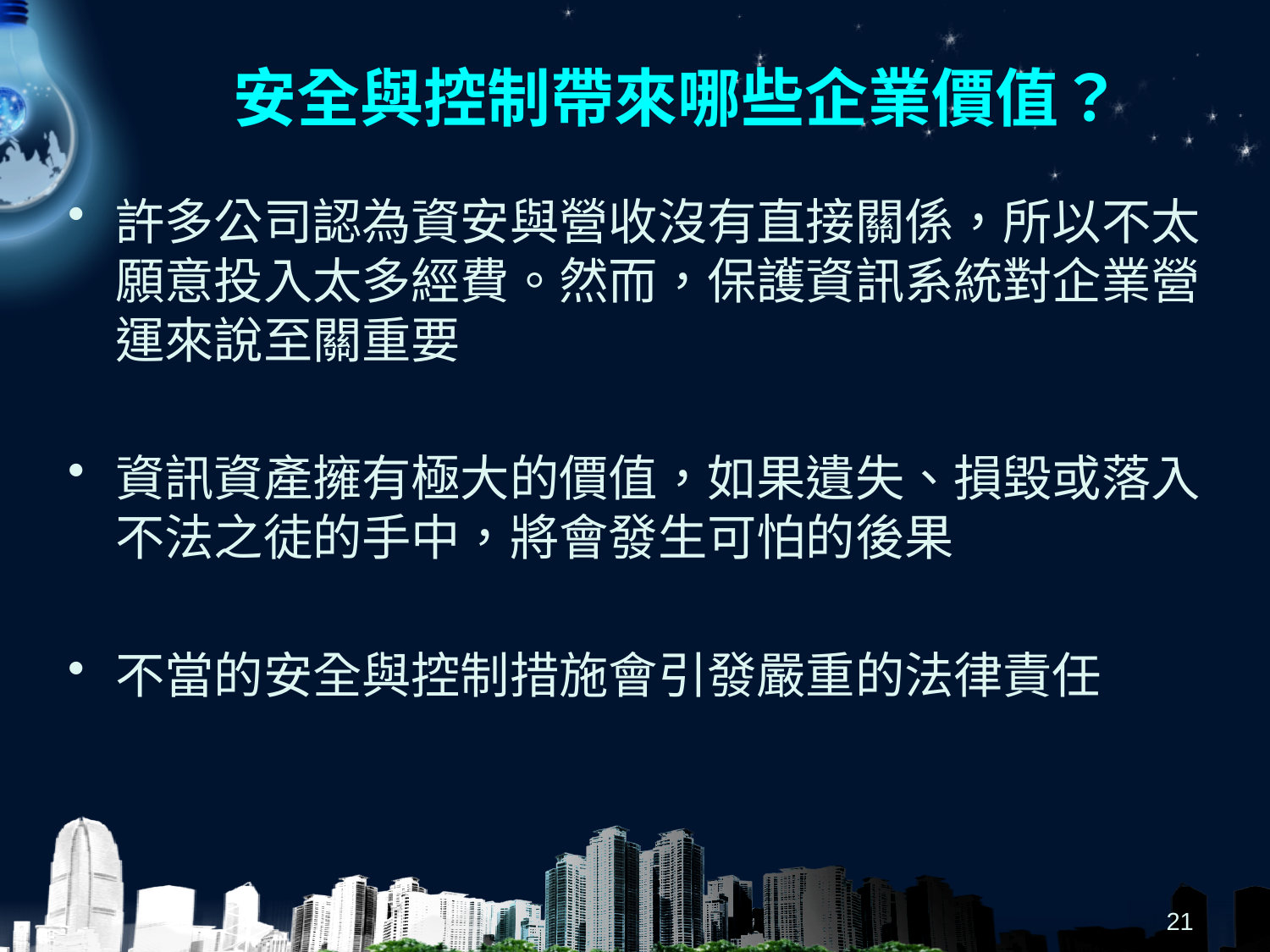

# 安全與控制帶來哪些企業價值？
許多公司認為資安與營收沒有直接關係，所以不太願意投入太多經費。然而，保護資訊系統對企業營運來說至關重要

資訊資產擁有極大的價值，如果遺失、損毀或落入不法之徒的手中，將會發生可怕的後果

不當的安全與控制措施會引發嚴重的法律責任
21